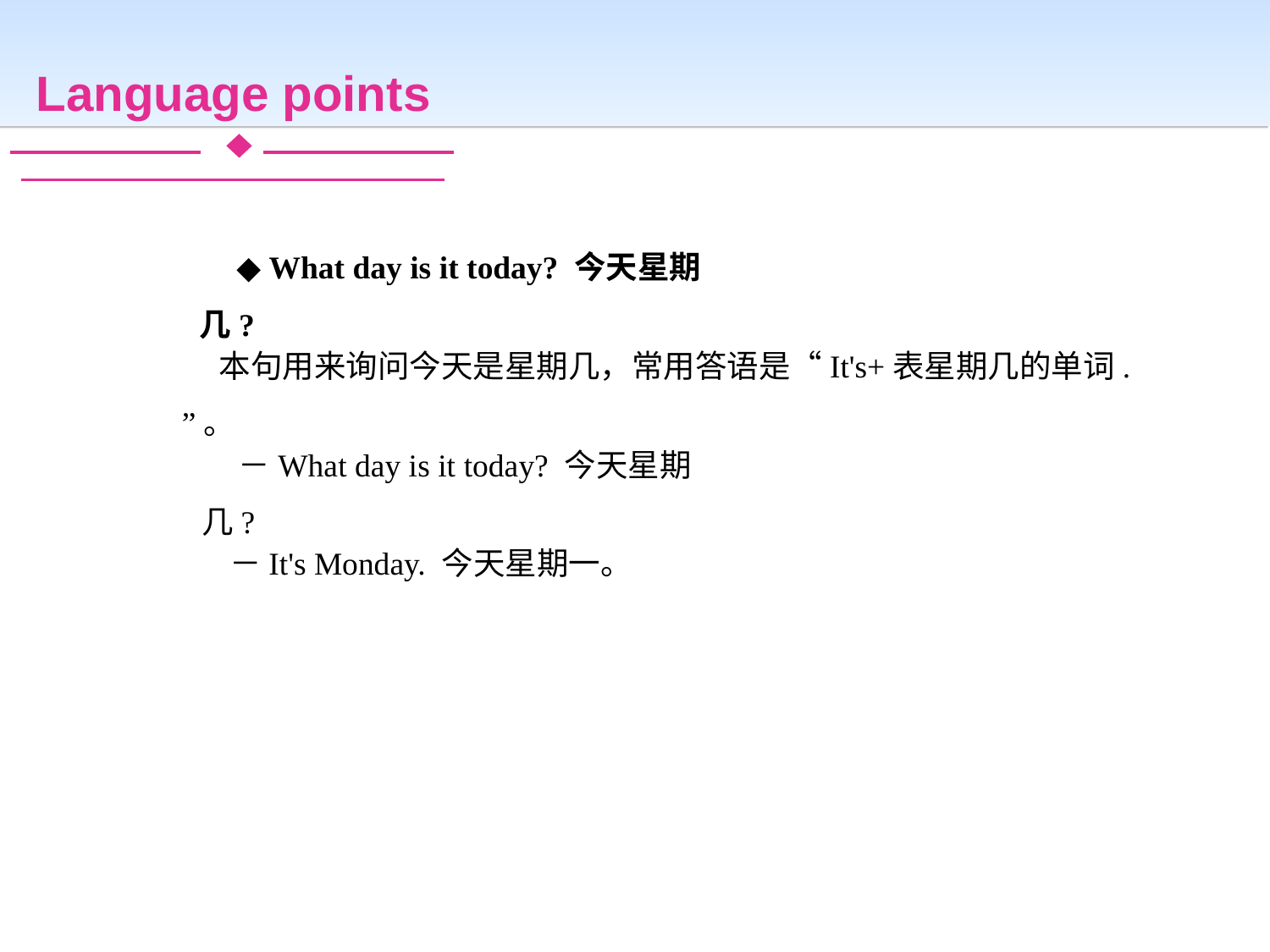

Language points

◆ What day is it today? 今天星期几?
本句用来询问今天是星期几，常用答语是“It's+表星期几的单词. ”。
－What day is it today? 今天星期几?
－It's Monday. 今天星期一。